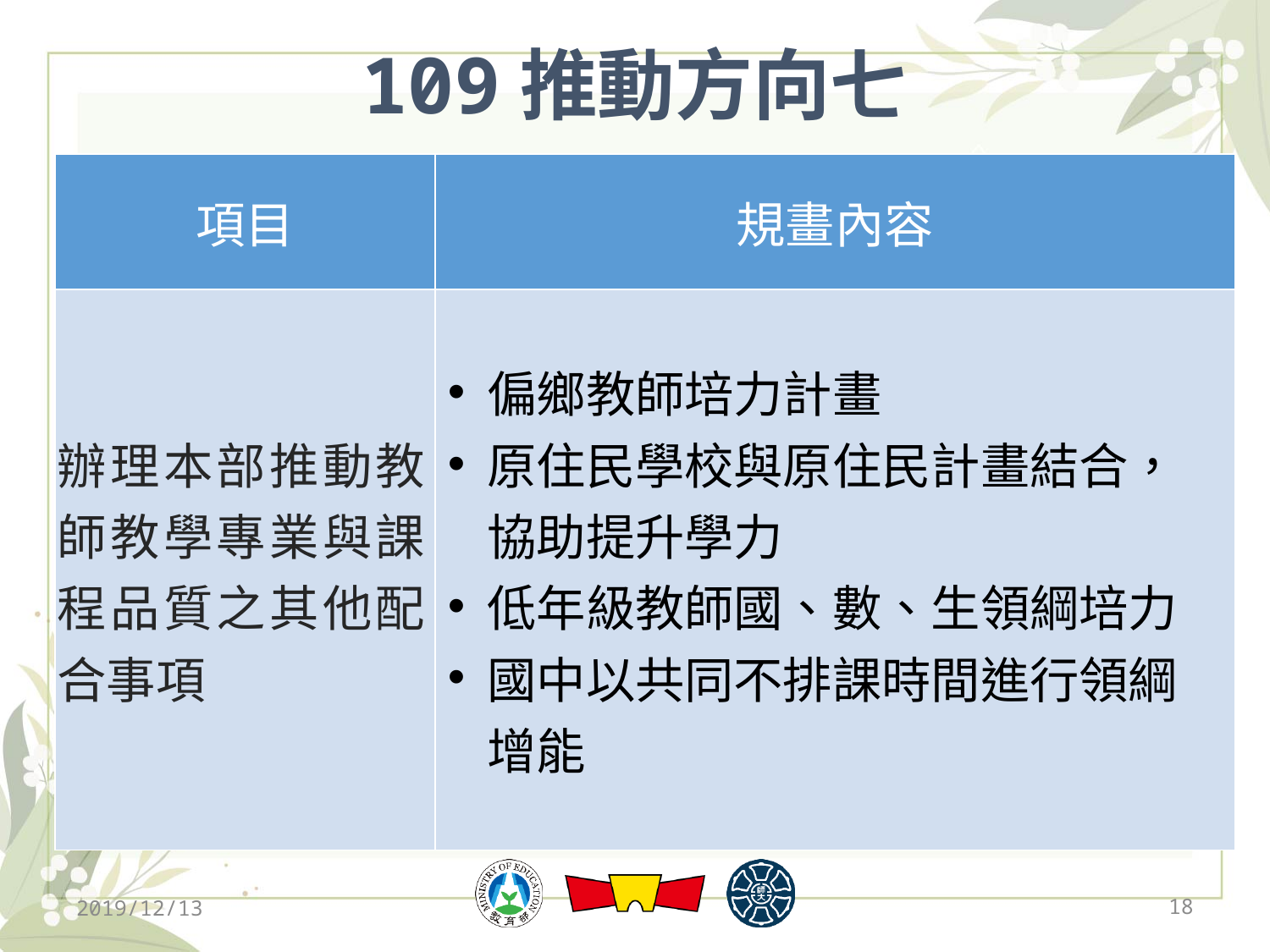

# 109推動方向七
| 項目 | 規畫內容 |
| --- | --- |
| 辦理本部推動教師教學專業與課程品質之其他配合事項 | 偏鄉教師培力計畫 原住民學校與原住民計畫結合，協助提升學力 低年級教師國、數、生領綱培力 國中以共同不排課時間進行領綱增能 |
2019/12/13
18